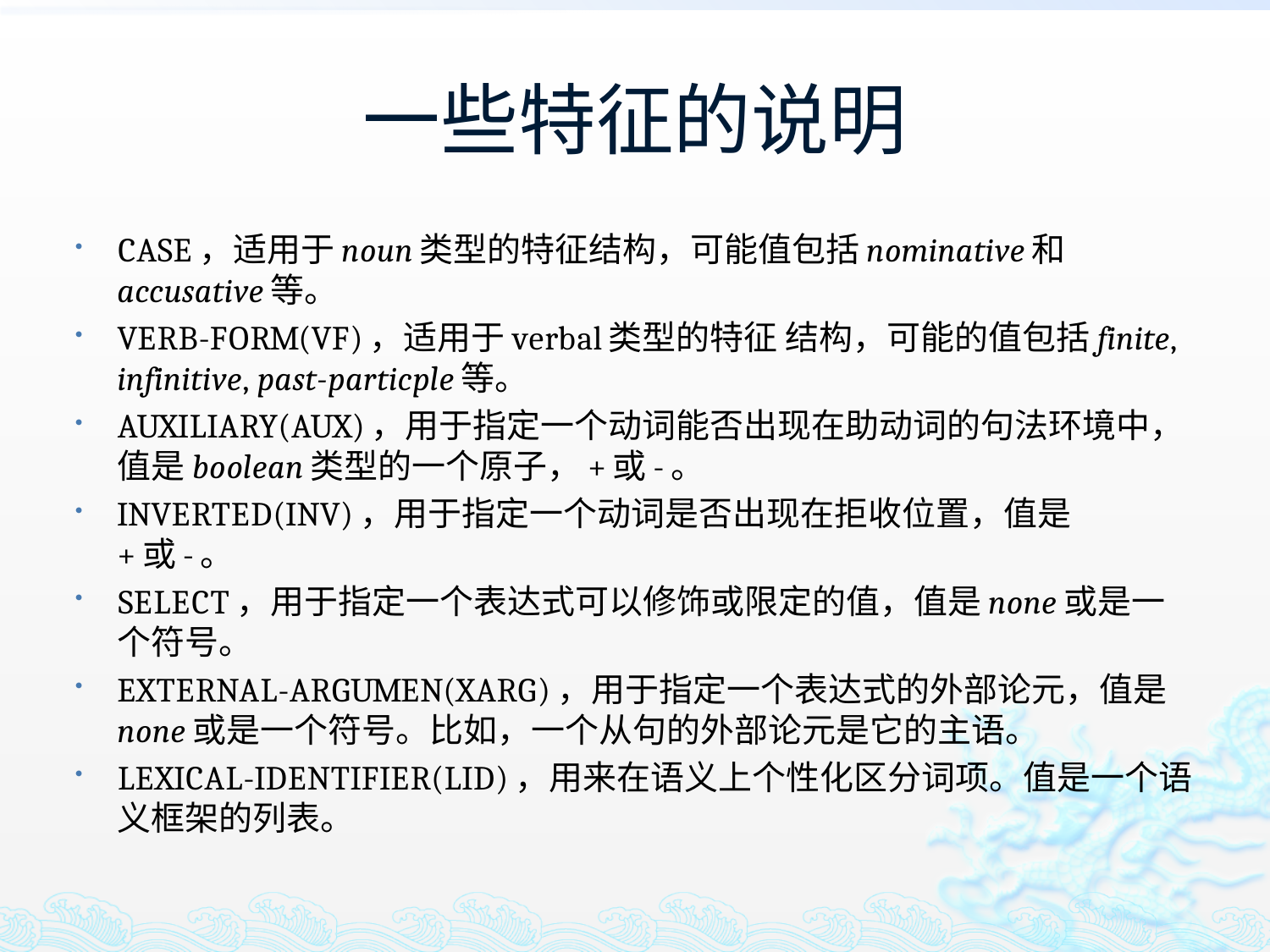

# 一些特征的说明
CASE，适用于noun类型的特征结构，可能值包括nominative和accusative等。
VERB-FORM(VF)，适用于verbal类型的特征 结构，可能的值包括finite, infinitive, past-particple等。
AUXILIARY(AUX)，用于指定一个动词能否出现在助动词的句法环境中，值是boolean类型的一个原子，+或-。
INVERTED(INV)，用于指定一个动词是否出现在拒收位置，值是+或-。
SELECT，用于指定一个表达式可以修饰或限定的值，值是none或是一个符号。
EXTERNAL-ARGUMEN(XARG)，用于指定一个表达式的外部论元，值是none或是一个符号。比如，一个从句的外部论元是它的主语。
LEXICAL-IDENTIFIER(LID)，用来在语义上个性化区分词项。值是一个语义框架的列表。